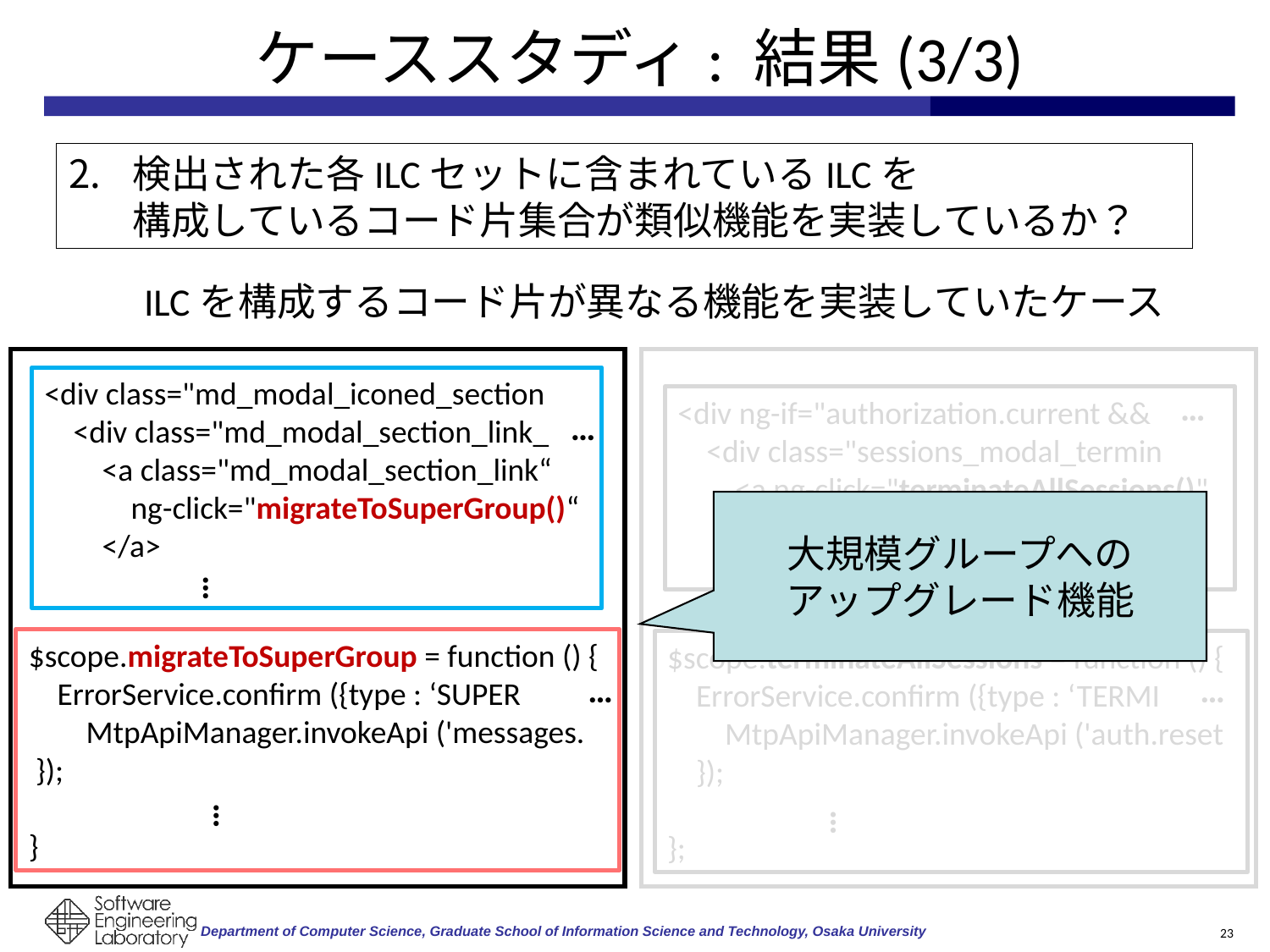

# ケーススタディ: 結果(3/3)
検出された各ILCセットに含まれているILCを
構成しているコード片集合が類似機能を実装しているか？
ILCを構成するコード片が異なる機能を実装していたケース

<div class="md_modal_iconed_section
    <div class="md_modal_section_link_
        <a class="md_modal_section_link“
            ng-click="migrateToSuperGroup()“
        </a>

…
<div ng-if="authorization.current &&
    <div class="sessions_modal_termin
        <a ng-click="terminateAllSessions()"
        </a>

…
大規模グループへの
アップグレード機能
…
…
$scope.migrateToSuperGroup = function () {
    ErrorService.confirm ({type : ‘SUPER
        MtpApiManager.invokeApi ('messages.
 });

}
$scope.terminateAllSessions = function () {
    ErrorService.confirm ({type : ‘TERMI
        MtpApiManager.invokeApi ('auth.reset
    });

};
…
…
…
…
23